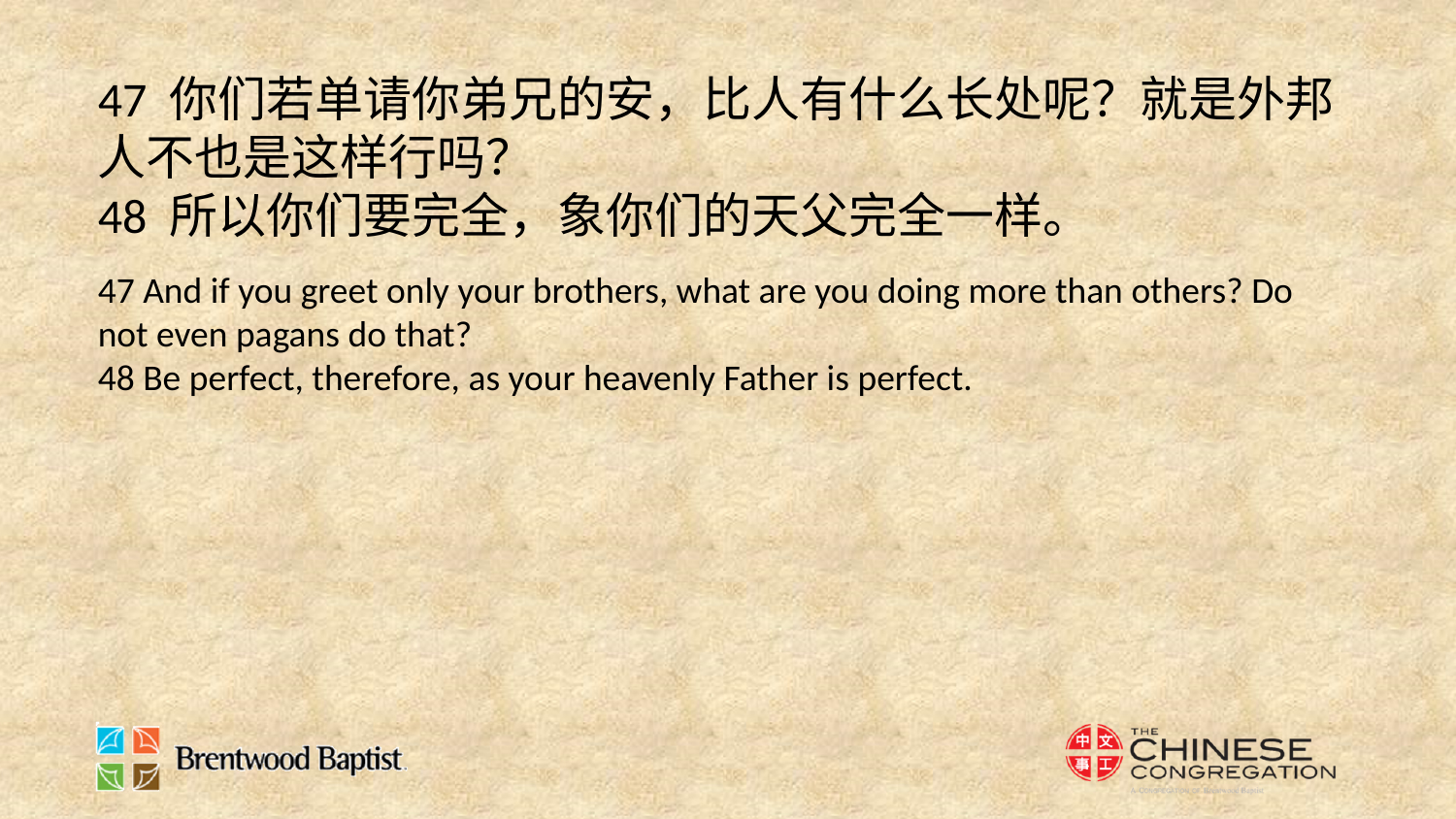

47 你们若单请你弟兄的安，比人有什么长处呢？就是外邦人不也是这样行吗？
48 所以你们要完全，象你们的天父完全一样。

47 And if you greet only your brothers, what are you doing more than others? Do not even pagans do that?
48 Be perfect, therefore, as your heavenly Father is perfect.